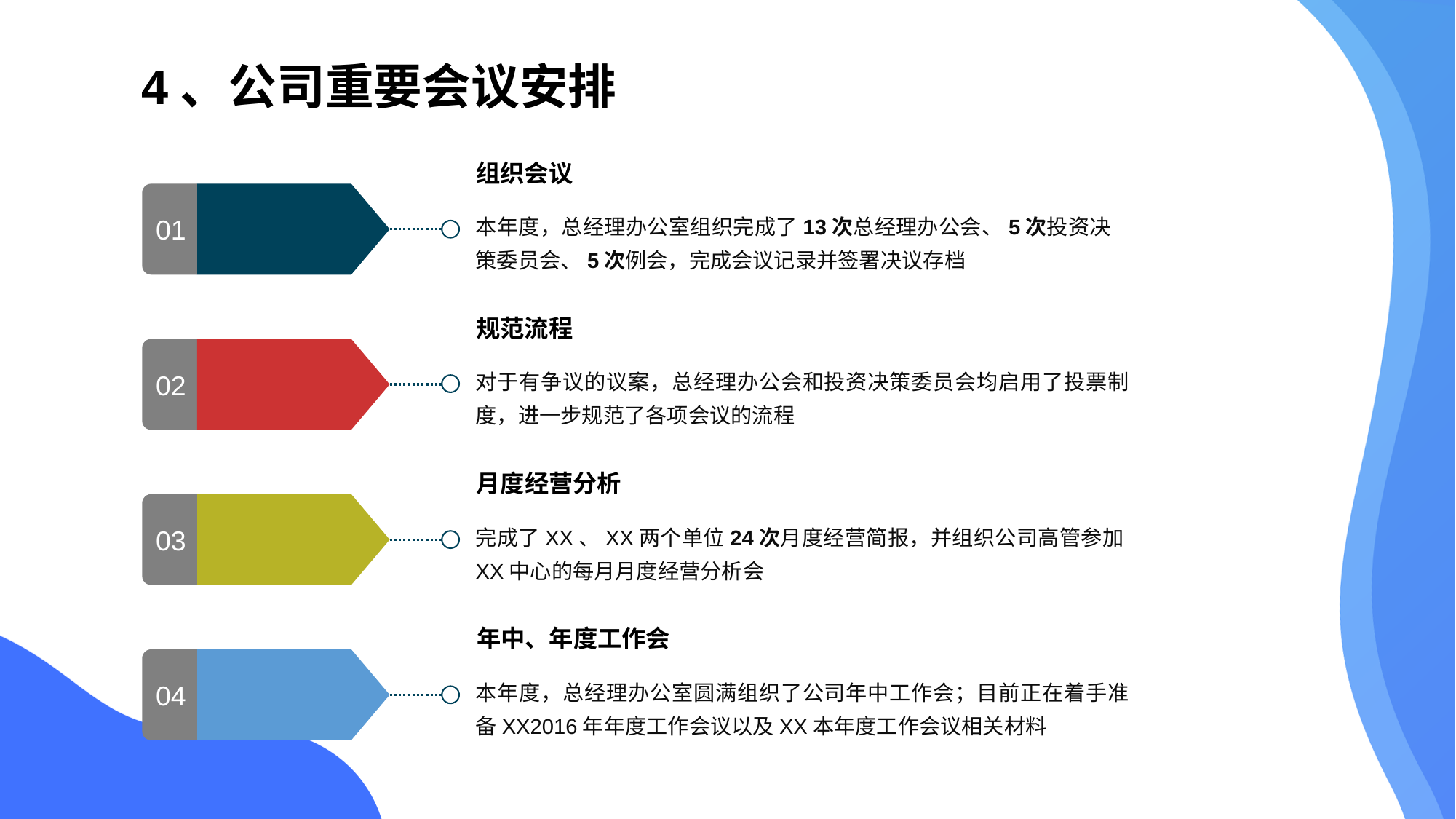

4、公司重要会议安排
组织会议
本年度，总经理办公室组织完成了13次总经理办公会、5次投资决策委员会、5次例会，完成会议记录并签署决议存档

01

规范流程
对于有争议的议案，总经理办公会和投资决策委员会均启用了投票制度，进一步规范了各项会议的流程

02

月度经营分析
完成了XX、XX两个单位24次月度经营简报，并组织公司高管参加XX中心的每月月度经营分析会

03

年中、年度工作会
本年度，总经理办公室圆满组织了公司年中工作会；目前正在着手准备XX2016年年度工作会议以及XX本年度工作会议相关材料

04